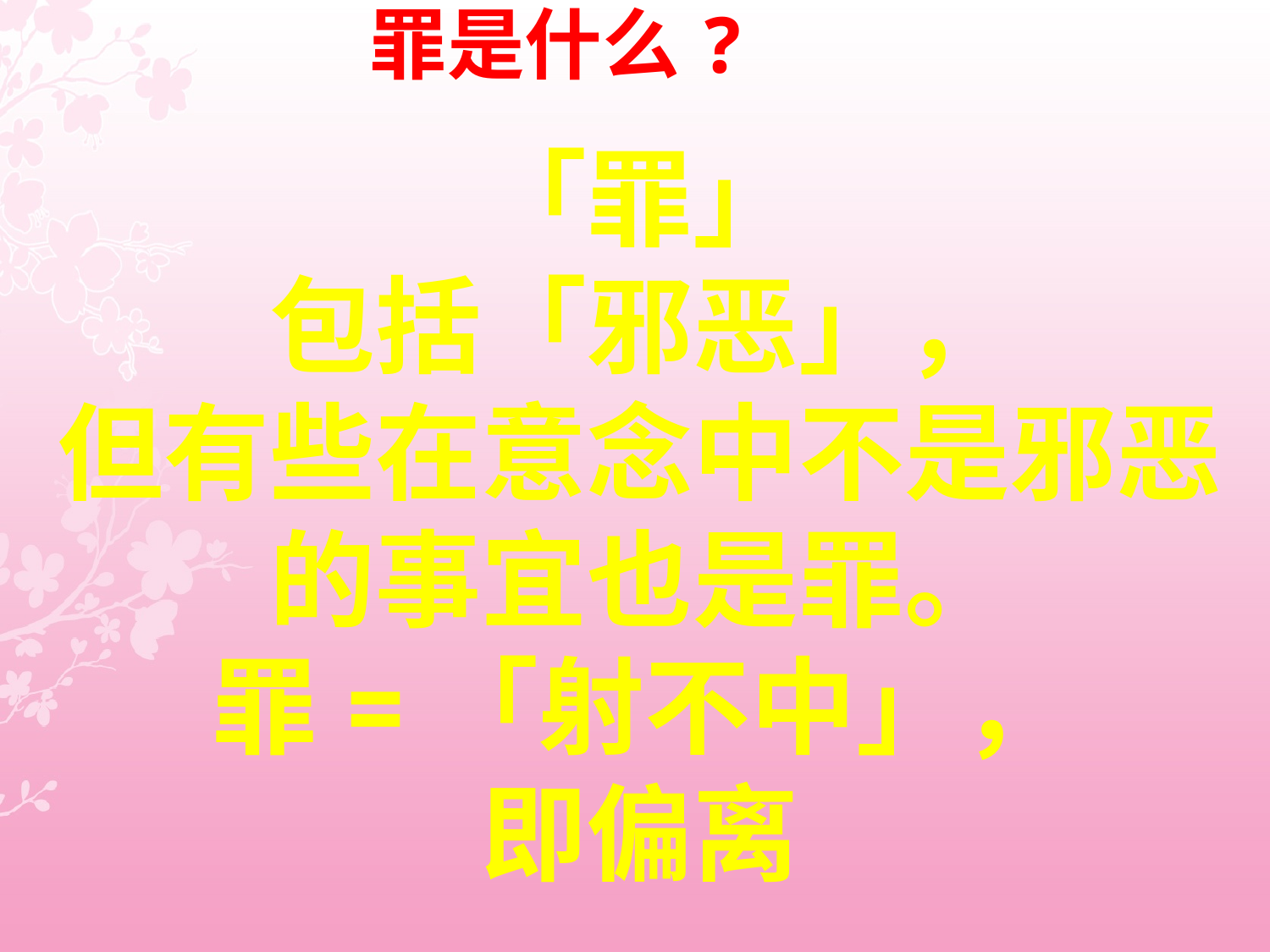

罪是什么?
「罪」
包括「邪恶」，
但有些在意念中不是邪恶的事宜也是罪。
罪=「射不中」，
即偏离